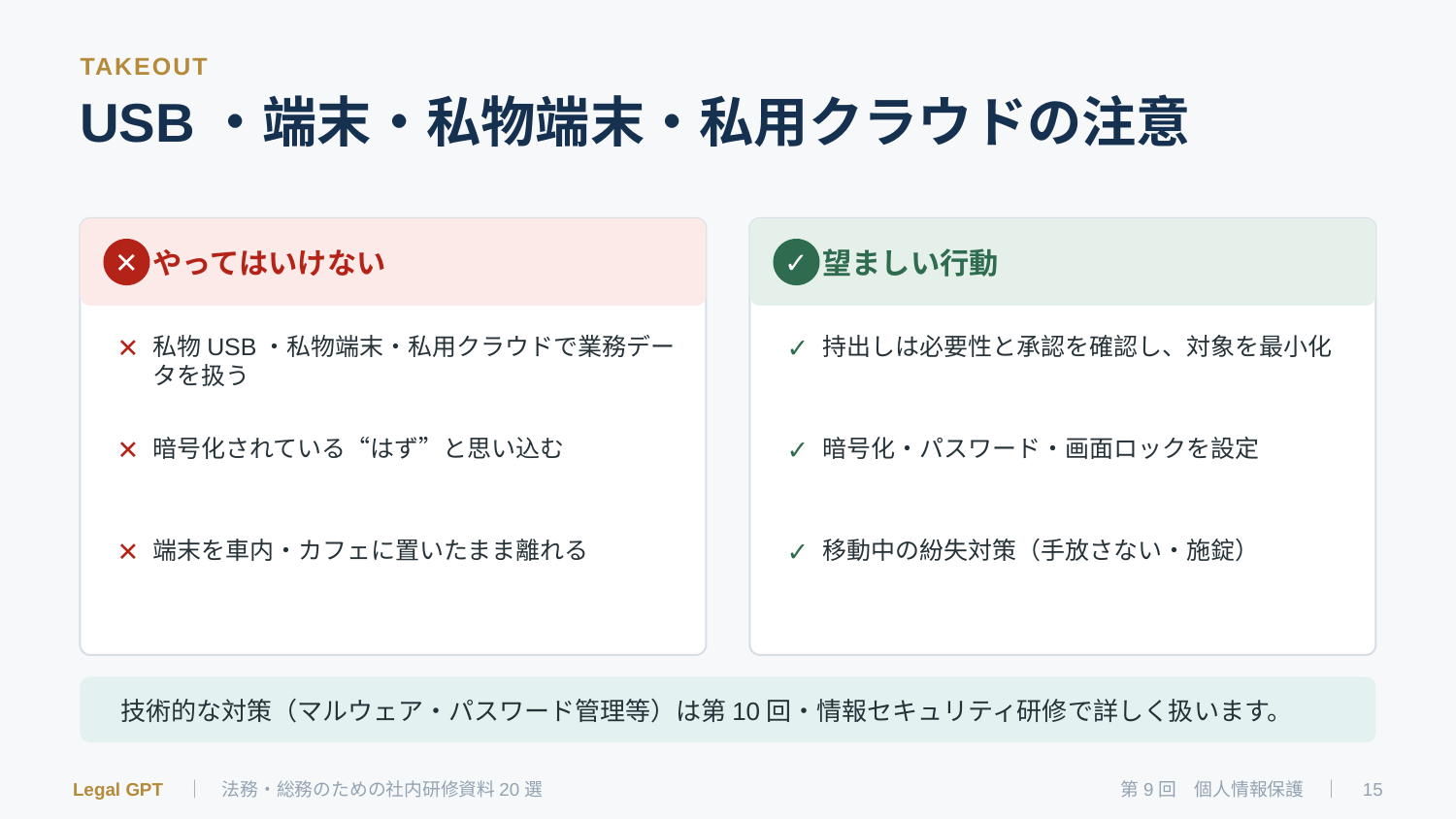

TAKEOUT
USB・端末・私物端末・私用クラウドの注意

やってはいけない

望ましい行動

✕

✓
✕
私物USB・私物端末・私用クラウドで業務データを扱う
✓
持出しは必要性と承認を確認し、対象を最小化
✕
暗号化されている“はず”と思い込む
✓
暗号化・パスワード・画面ロックを設定
✕
端末を車内・カフェに置いたまま離れる
✓
移動中の紛失対策（手放さない・施錠）

技術的な対策（マルウェア・パスワード管理等）は第10回・情報セキュリティ研修で詳しく扱います。
Legal GPT　｜　法務・総務のための社内研修資料20選
第9回　個人情報保護　｜　15